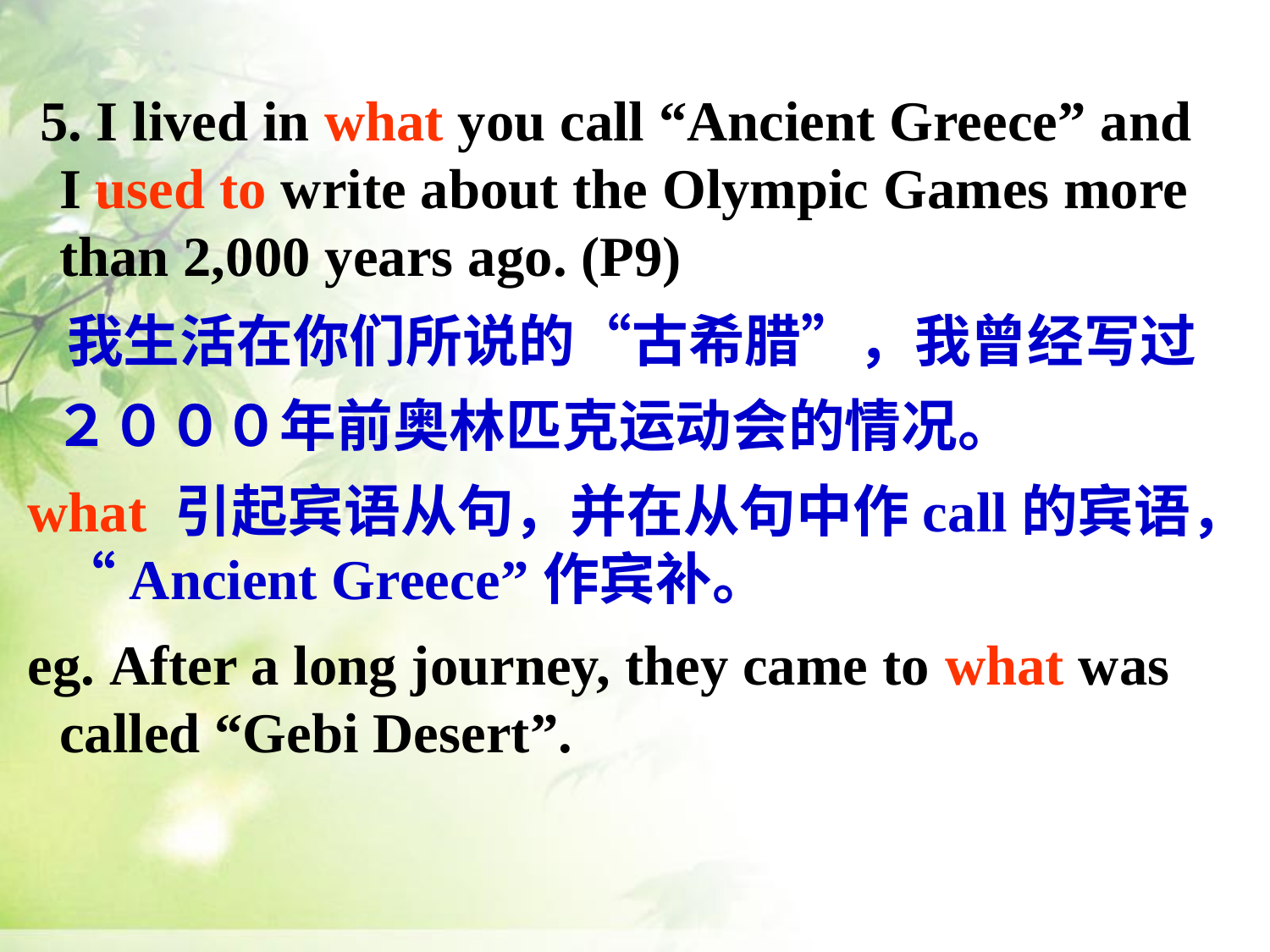

5. I lived in what you call “Ancient Greece” and I used to write about the Olympic Games more than 2,000 years ago. (P9)
  我生活在你们所说的“古希腊”，我曾经写过
 ２０００年前奥林匹克运动会的情况。
what 引起宾语从句，并在从句中作call的宾语，“Ancient Greece”作宾补。
eg. After a long journey, they came to what was called “Gebi Desert”.